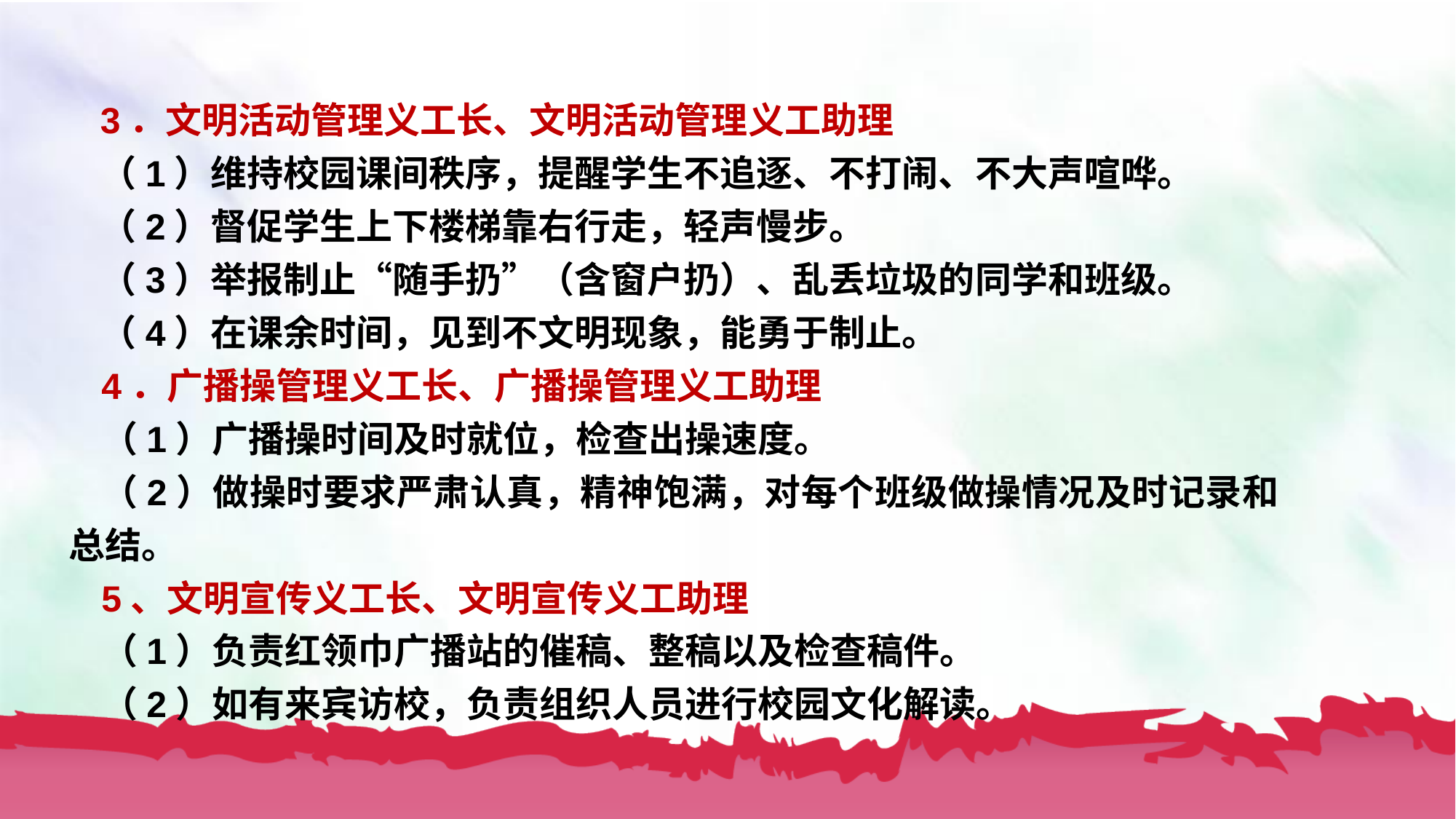

3．文明活动管理义工长、文明活动管理义工助理
（1）维持校园课间秩序，提醒学生不追逐、不打闹、不大声喧哗。
（2）督促学生上下楼梯靠右行走，轻声慢步。
（3）举报制止“随手扔”（含窗户扔）、乱丢垃圾的同学和班级。
（4）在课余时间，见到不文明现象，能勇于制止。
4．广播操管理义工长、广播操管理义工助理
（1）广播操时间及时就位，检查出操速度。
（2）做操时要求严肃认真，精神饱满，对每个班级做操情况及时记录和总结。
5、文明宣传义工长、文明宣传义工助理
（1）负责红领巾广播站的催稿、整稿以及检查稿件。
（2）如有来宾访校，负责组织人员进行校园文化解读。